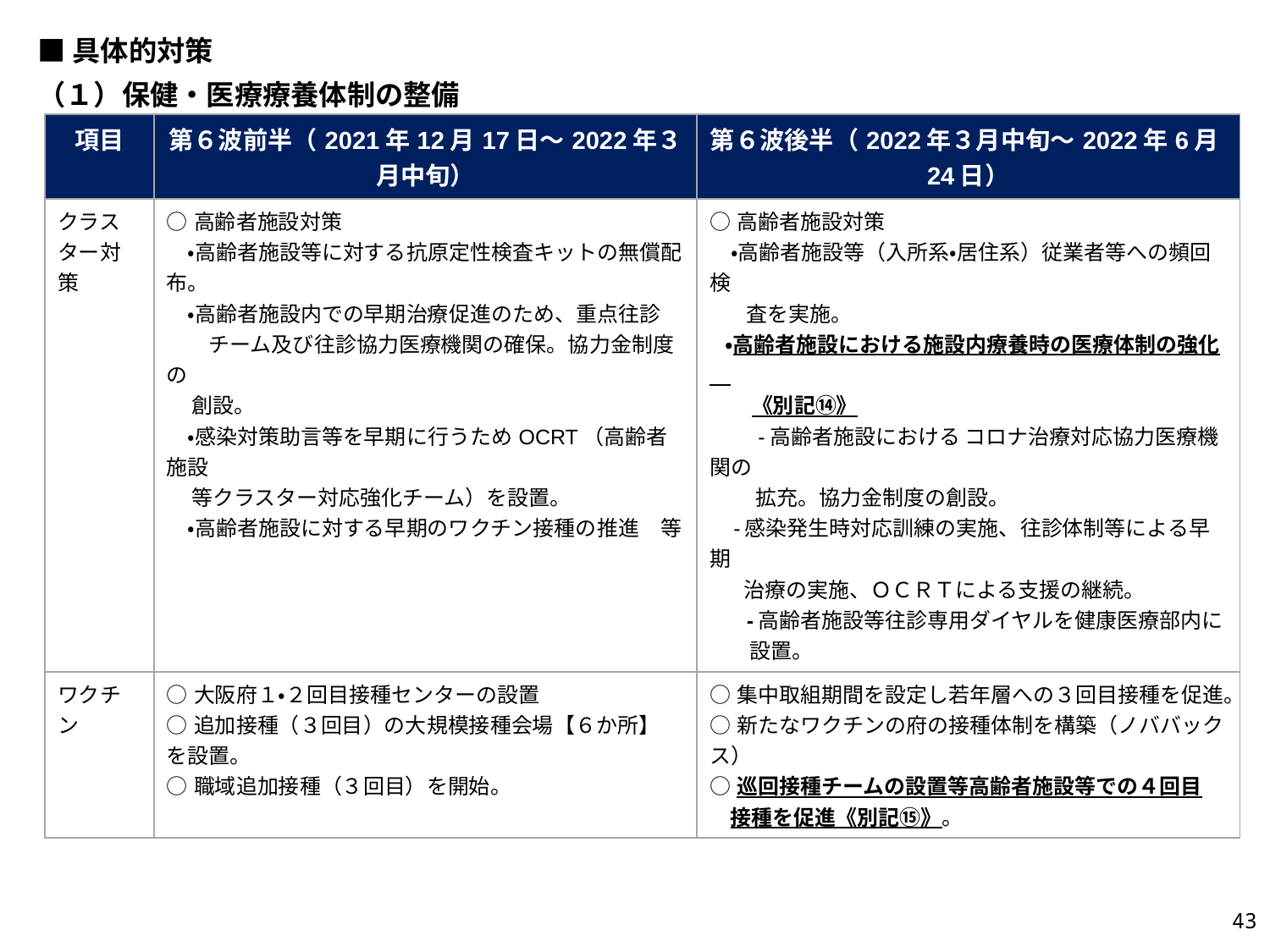

■具体的対策
（１）保健・医療療養体制の整備
| 項目 | 第６波前半（2021年12月17日～2022年３月中旬） | 第６波後半（2022年３月中旬～2022年6月24日） |
| --- | --- | --- |
| クラスター対策 | ○高齢者施設対策 　・高齢者施設等に対する抗原定性検査キットの無償配布。 　・高齢者施設内での早期治療促進のため、重点往診 　　チーム及び往診協力医療機関の確保。協力金制度の 創設。 　・感染対策助言等を早期に行うためOCRT（高齢者施設 等クラスター対応強化チーム）を設置。 　・高齢者施設に対する早期のワクチン接種の推進　等 | ○高齢者施設対策 　・高齢者施設等（入所系・居住系）従業者等への頻回検 　 査を実施。 ・高齢者施設における施設内療養時の医療体制の強化　 　　《別記⑭》 　　-高齢者施設における コロナ治療対応協力医療機関の 　拡充。協力金制度の創設。 -感染発生時対応訓練の実施、往診体制等による早期 治療の実施、ＯＣＲＴによる支援の継続。 　 -高齢者施設等往診専用ダイヤルを健康医療部内に 　 設置。 |
| ワクチン | ○大阪府１・２回目接種センターの設置 ○追加接種（３回目）の大規模接種会場【６か所】 を設置。 ○職域追加接種（３回目）を開始。 | ○集中取組期間を設定し若年層への３回目接種を促進。 ○新たなワクチンの府の接種体制を構築（ノババックス） ○巡回接種チームの設置等高齢者施設等での４回目 接種を促進《別記⑮》。 |
43